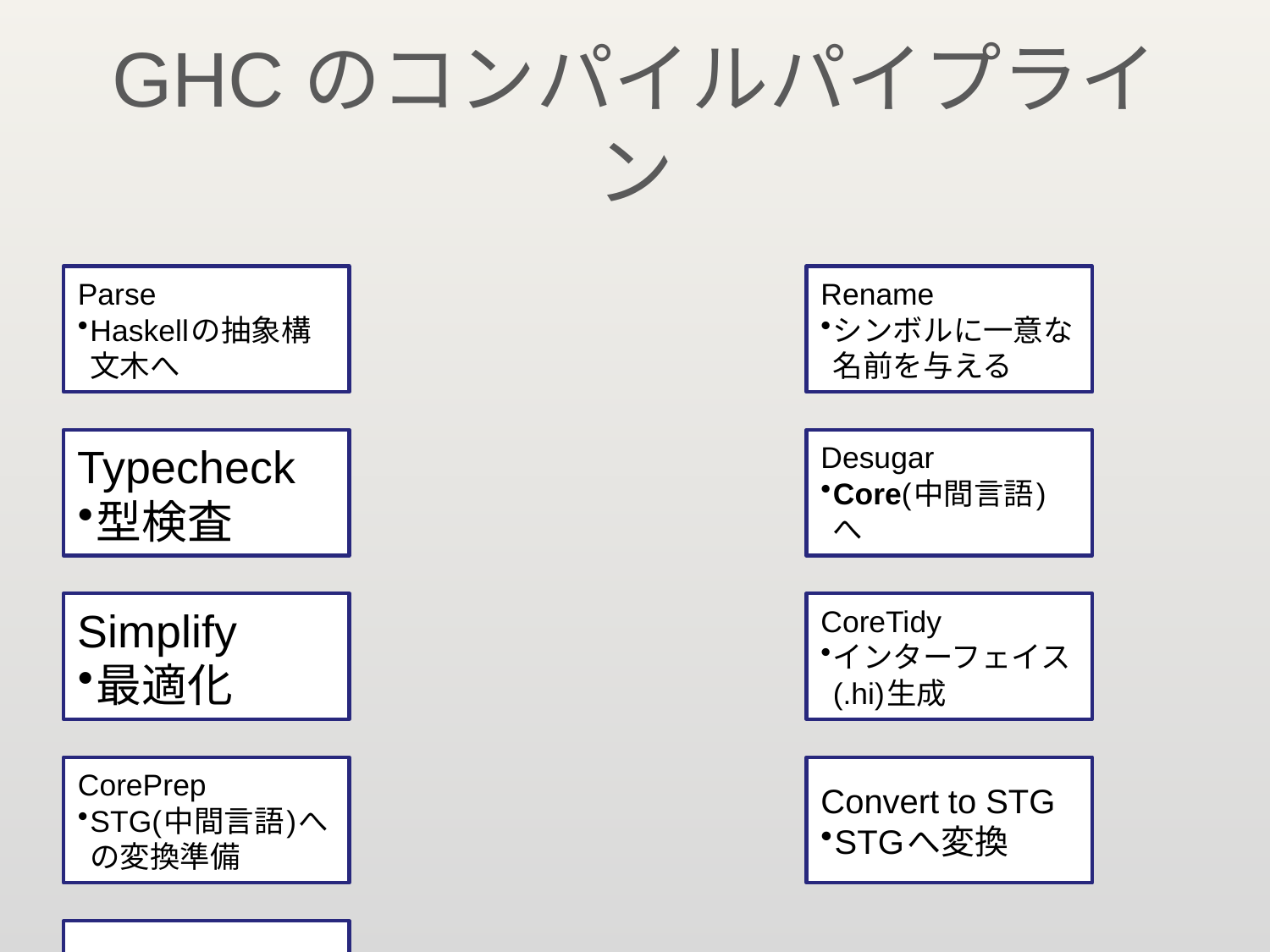

# GHCのコンパイルパイプライン
Parse
Rename
シンボルに一意な名前を与える
Typecheck
Desugar
Simplify
CoreTidy
CorePrep
Convert to STG
Haskellの抽象構文木へ
Core(中間言語)へ
最適化
インターフェイス(.hi)生成
STG(中間言語)への変換準備
型検査
STGへ変換